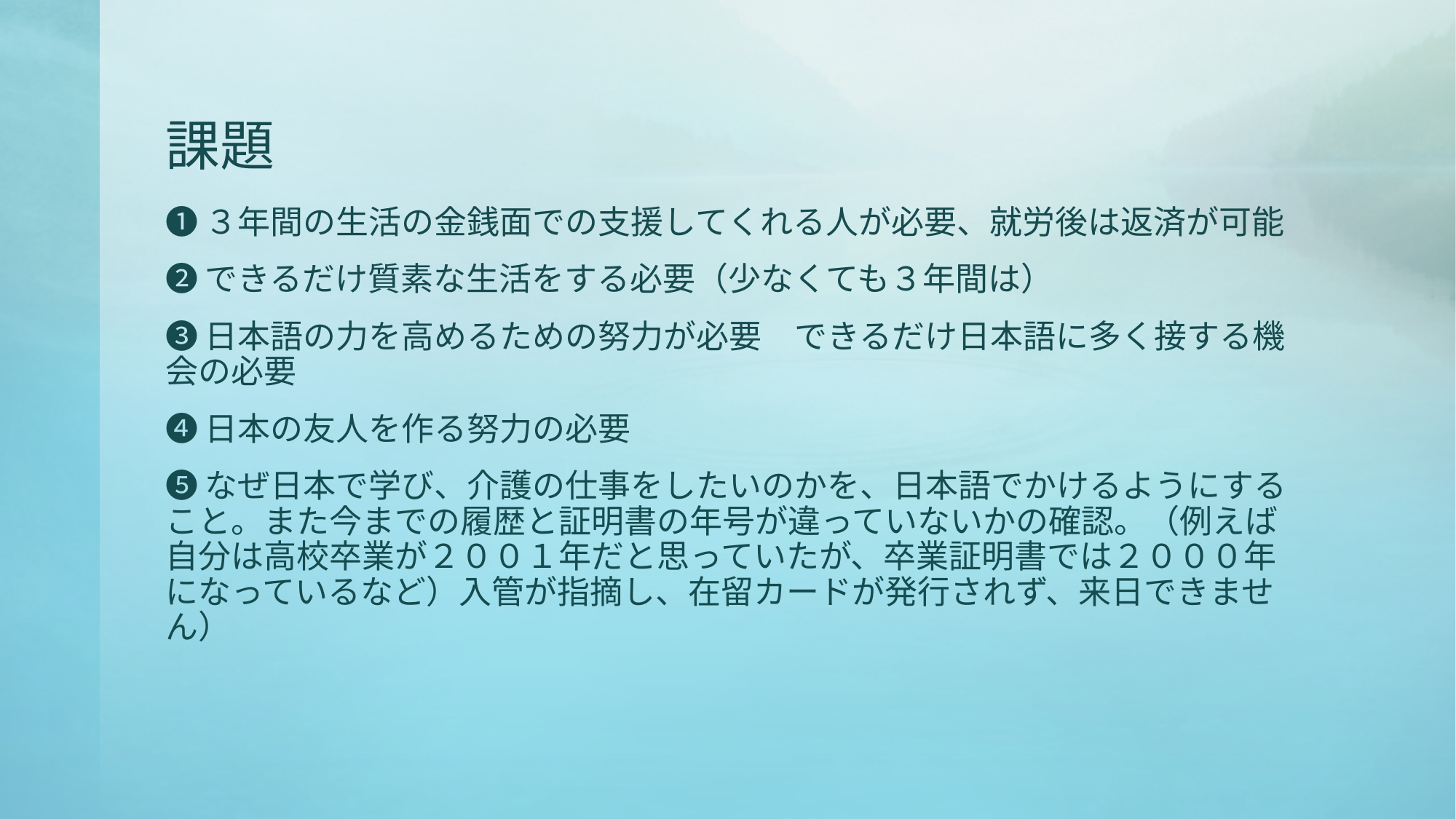

# 課題
❶３年間の生活の金銭面での支援してくれる人が必要、就労後は返済が可能
❷できるだけ質素な生活をする必要（少なくても３年間は）
❸日本語の力を高めるための努力が必要　できるだけ日本語に多く接する機会の必要
❹日本の友人を作る努力の必要
❺なぜ日本で学び、介護の仕事をしたいのかを、日本語でかけるようにすること。また今までの履歴と証明書の年号が違っていないかの確認。（例えば自分は高校卒業が２００１年だと思っていたが、卒業証明書では２０００年になっているなど）入管が指摘し、在留カードが発行されず、来日できません）